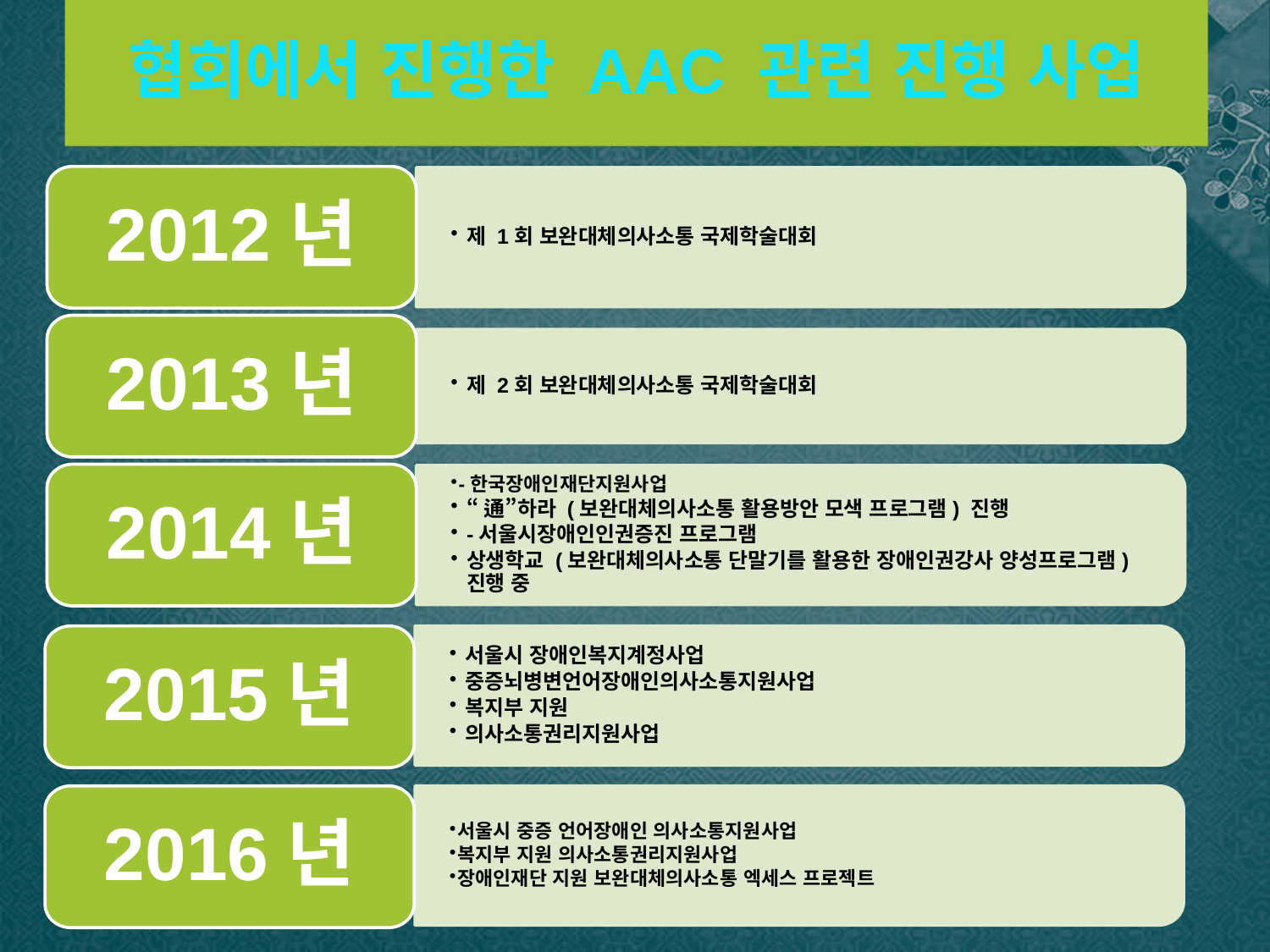

협회에서 진행한 AAC 관련 진행 사업
2012년
제 1회 보완대체의사소통 국제학술대회
2013년
제 2회 보완대체의사소통 국제학술대회
2014년
-한국장애인재단지원사업
“通”하라 (보완대체의사소통 활용방안 모색 프로그램) 진행
-서울시장애인인권증진 프로그램
상생학교 (보완대체의사소통 단말기를 활용한 장애인권강사 양성프로그램) 진행 중
2015년
서울시 장애인복지계정사업
중증뇌병변언어장애인의사소통지원사업
복지부 지원
의사소통권리지원사업
2016년
서울시 중증 언어장애인 의사소통지원사업
복지부 지원 의사소통권리지원사업
장애인재단 지원 보완대체의사소통 엑세스 프로젝트